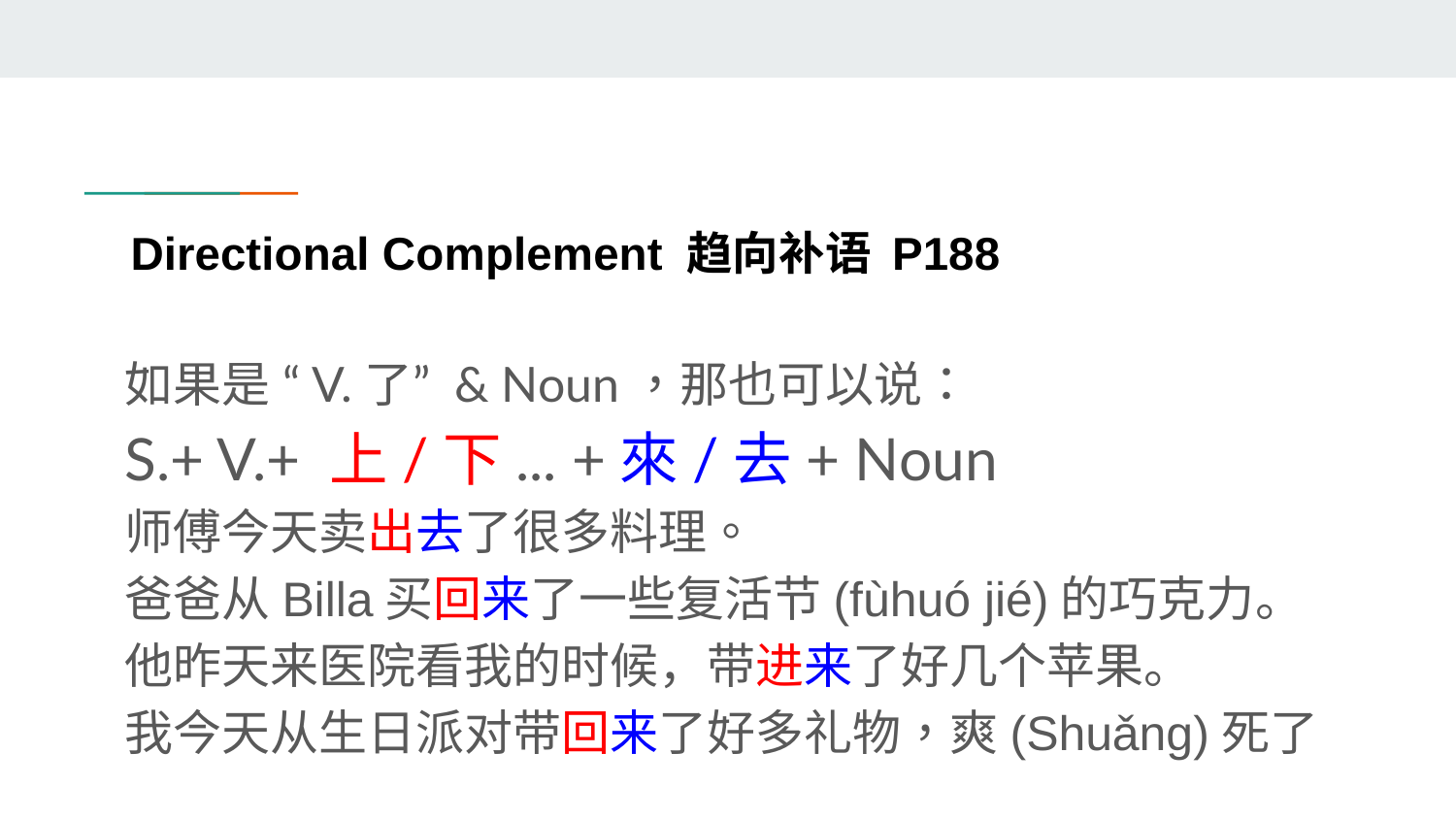

# Directional Complement 趋向补语 P188
如果是 “V.了” & Noun，那也可以说：
S.+ V.+ 上/下... +來/去+ Noun
师傅今天卖出去了很多料理。
爸爸从Billa买回来了一些复活节(fùhuó jié)的巧克力。
他昨天来医院看我的时候，带进来了好几个苹果。
我今天从生日派对带回来了好多礼物，爽(Shuǎng)死了